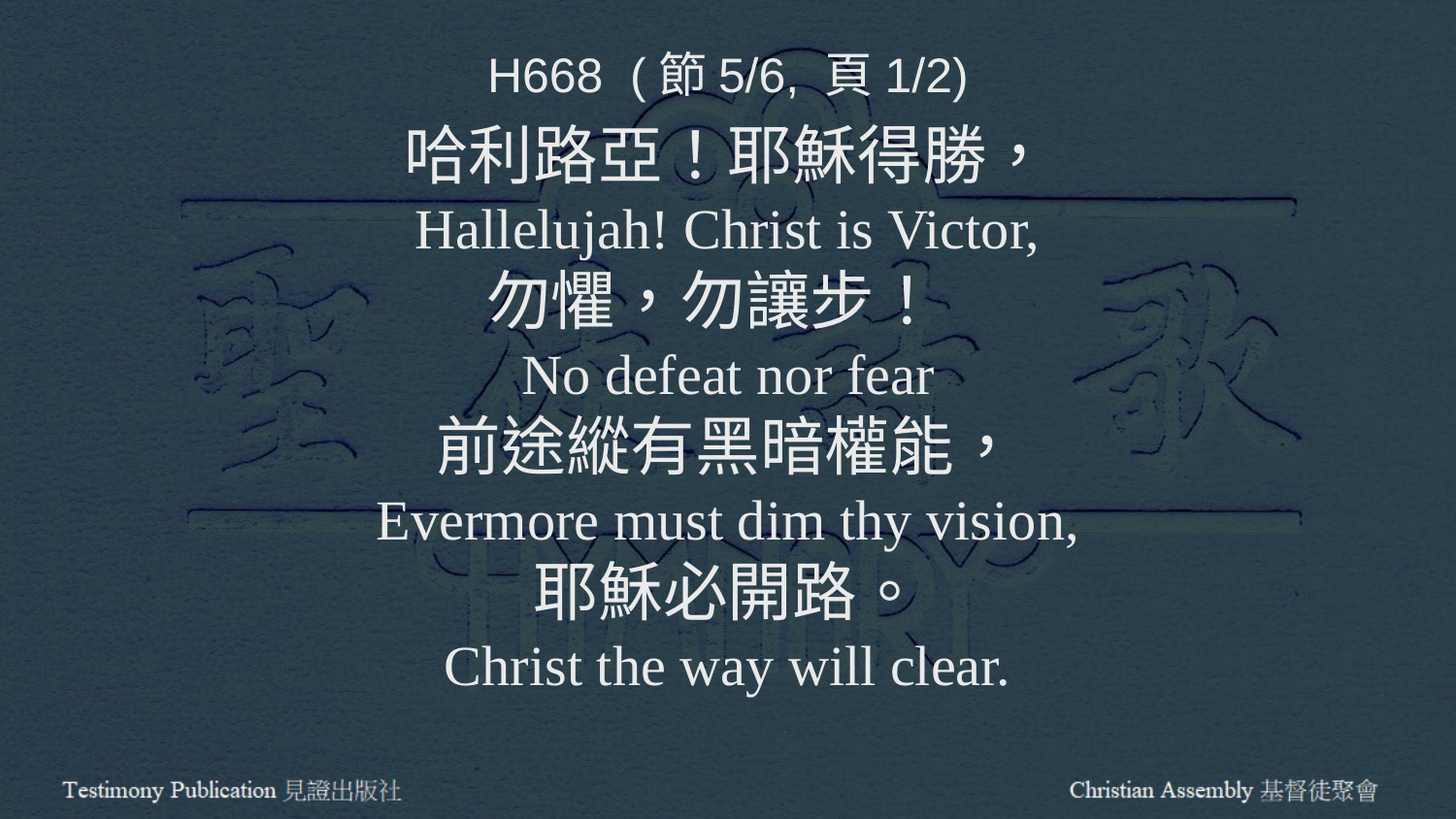

H668  (節5/6, 頁1/2)
哈利路亞！耶穌得勝，
Hallelujah! Christ is Victor,
勿懼，勿讓步！
No defeat nor fear
前途縱有黑暗權能，
Evermore must dim thy vision,
耶穌必開路。
Christ the way will clear.